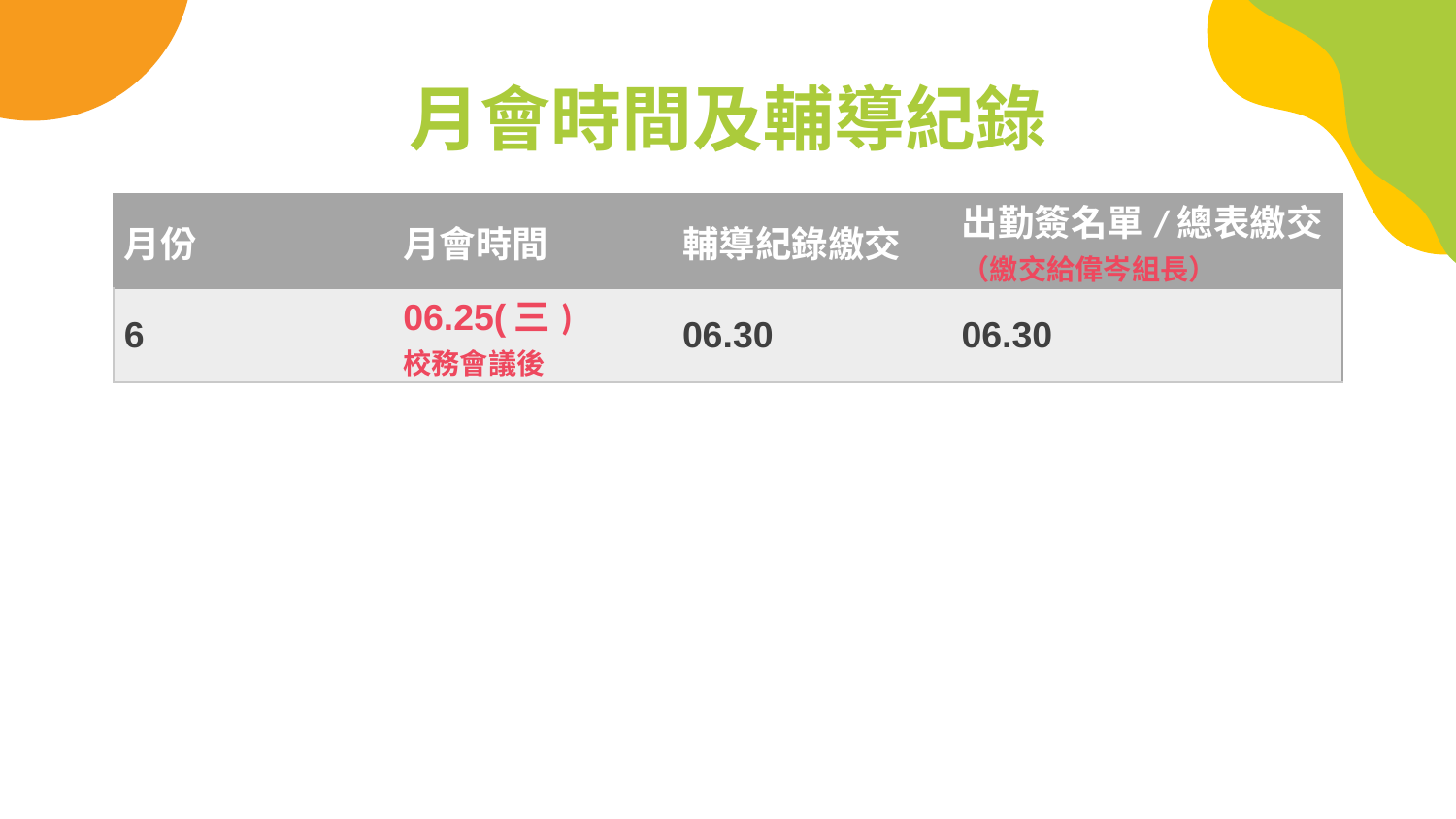

# 月會時間及輔導紀錄
| 月份 | 月會時間 | 輔導紀錄繳交 | 出勤簽名單/總表繳交 （繳交給偉岑組長） |
| --- | --- | --- | --- |
| 6 | 06.25(三) 校務會議後 | 06.30 | 06.30 |